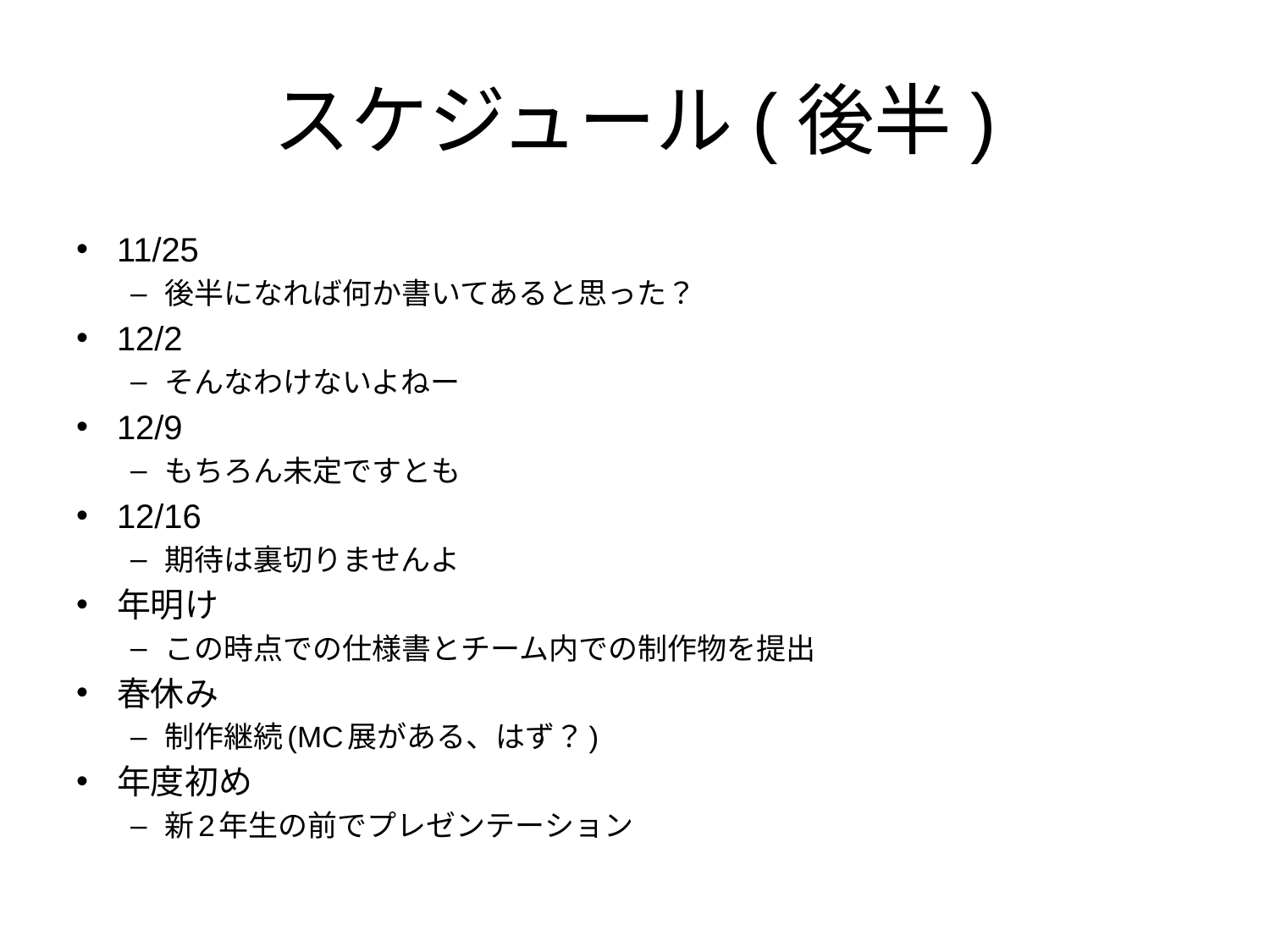

# スケジュール(後半)
11/25
後半になれば何か書いてあると思った？
12/2
そんなわけないよねー
12/9
もちろん未定ですとも
12/16
期待は裏切りませんよ
年明け
この時点での仕様書とチーム内での制作物を提出
春休み
制作継続(MC展がある、はず？)
年度初め
新2年生の前でプレゼンテーション